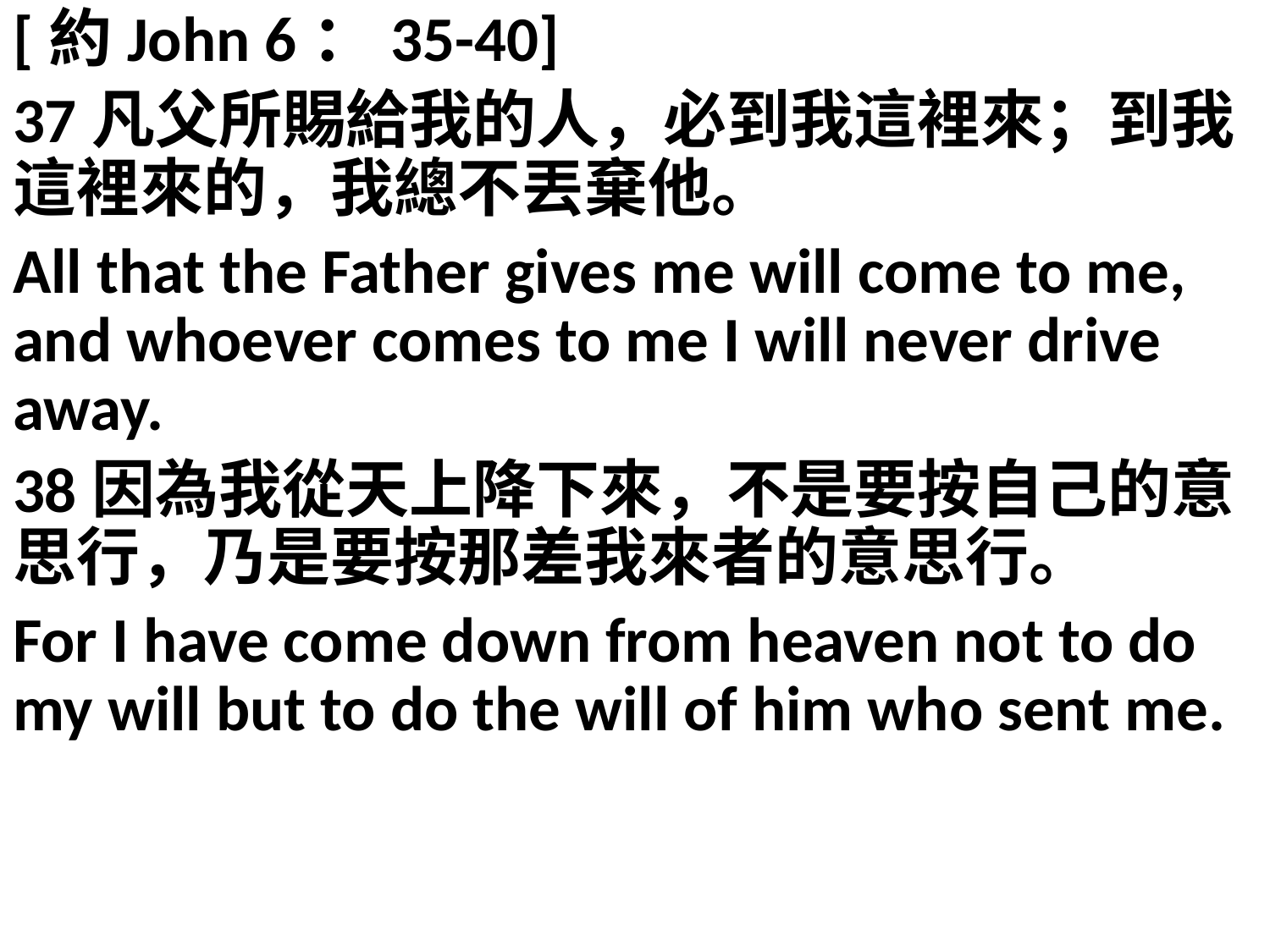

[約John 6：35-40]
37凡父所賜給我的人，必到我這裡來；到我這裡來的，我總不丟棄他。
All that the Father gives me will come to me, and whoever comes to me I will never drive away.
38因為我從天上降下來，不是要按自己的意思行，乃是要按那差我來者的意思行。
For I have come down from heaven not to do my will but to do the will of him who sent me.